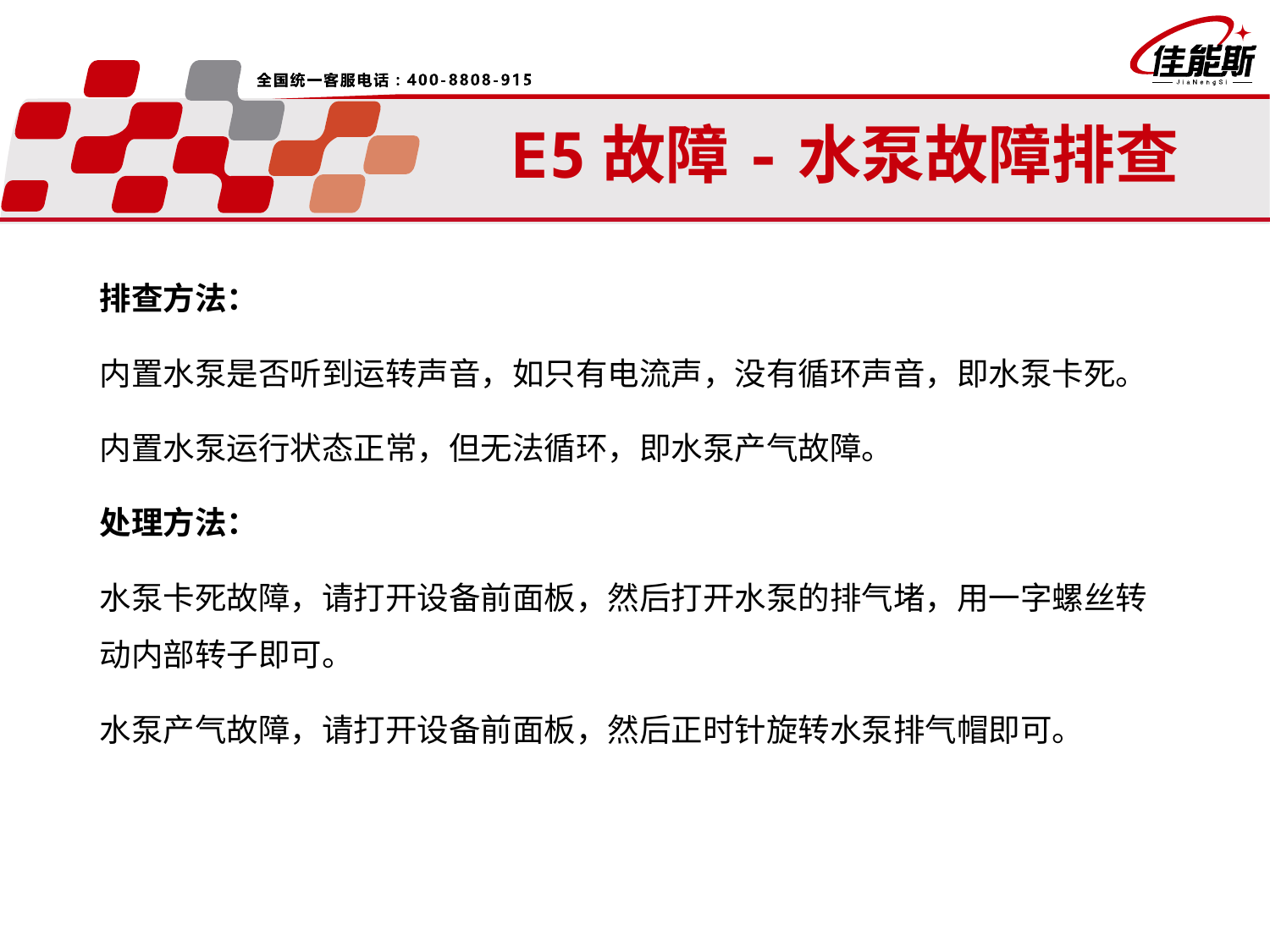

# E5故障-水泵故障排查
排查方法：
内置水泵是否听到运转声音，如只有电流声，没有循环声音，即水泵卡死。
内置水泵运行状态正常，但无法循环，即水泵产气故障。
处理方法：
水泵卡死故障，请打开设备前面板，然后打开水泵的排气堵，用一字螺丝转动内部转子即可。
水泵产气故障，请打开设备前面板，然后正时针旋转水泵排气帽即可。